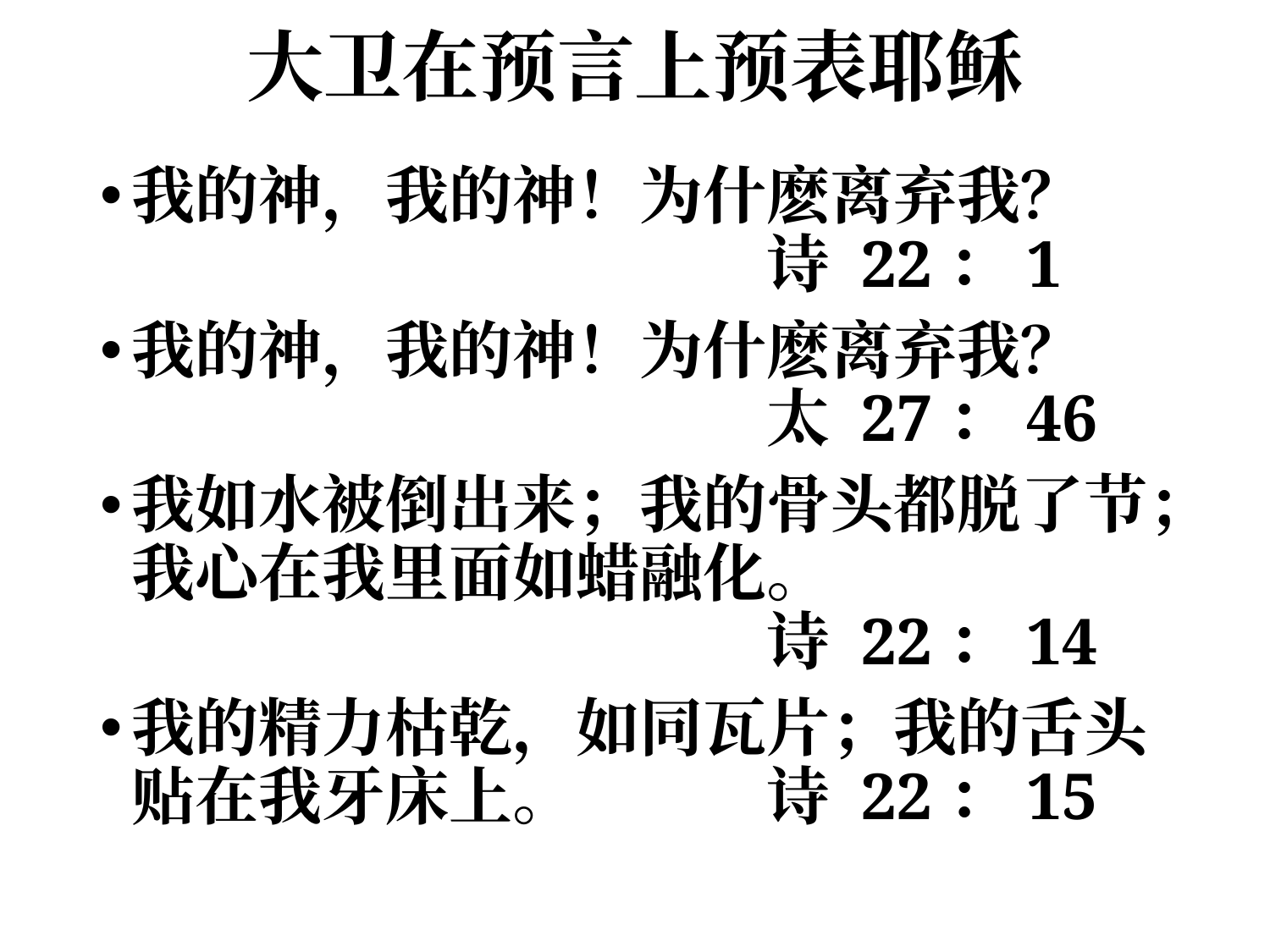

# 大卫在预言上预表耶稣
我的神，我的神！为什麽离弃我？						诗 22：1
我的神，我的神！为什麽离弃我？						太 27：46
我如水被倒出来；我的骨头都脱了节；我心在我里面如蜡融化。								诗 22：14
我的精力枯乾，如同瓦片；我的舌头贴在我牙床上。		诗 22：15